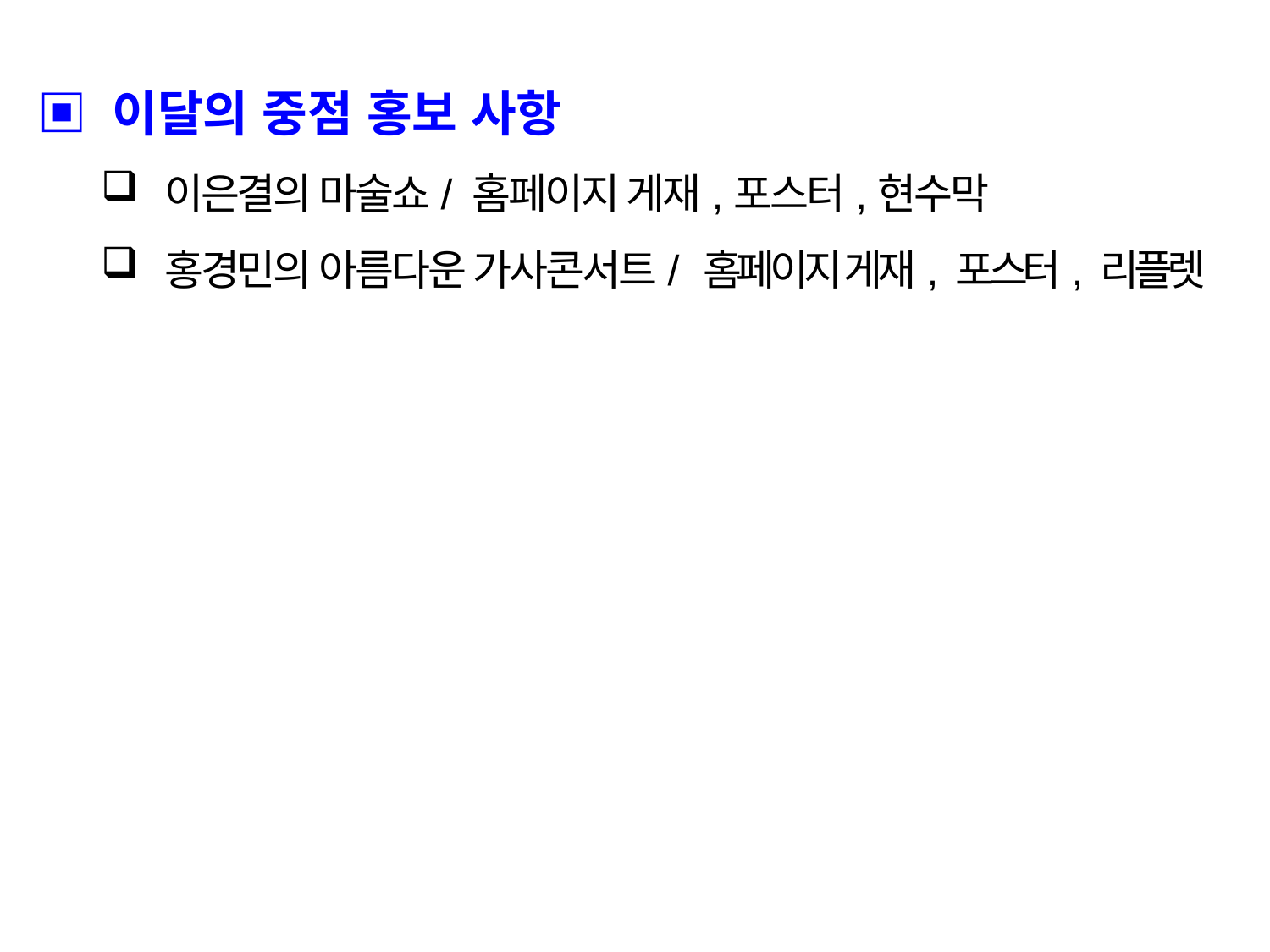

▣ 이달의 중점 홍보 사항
이은결의 마술쇼/ 홈페이지 게재,포스터,현수막
홍경민의 아름다운 가사콘서트/  홈페이지 게재, 포스터, 리플렛